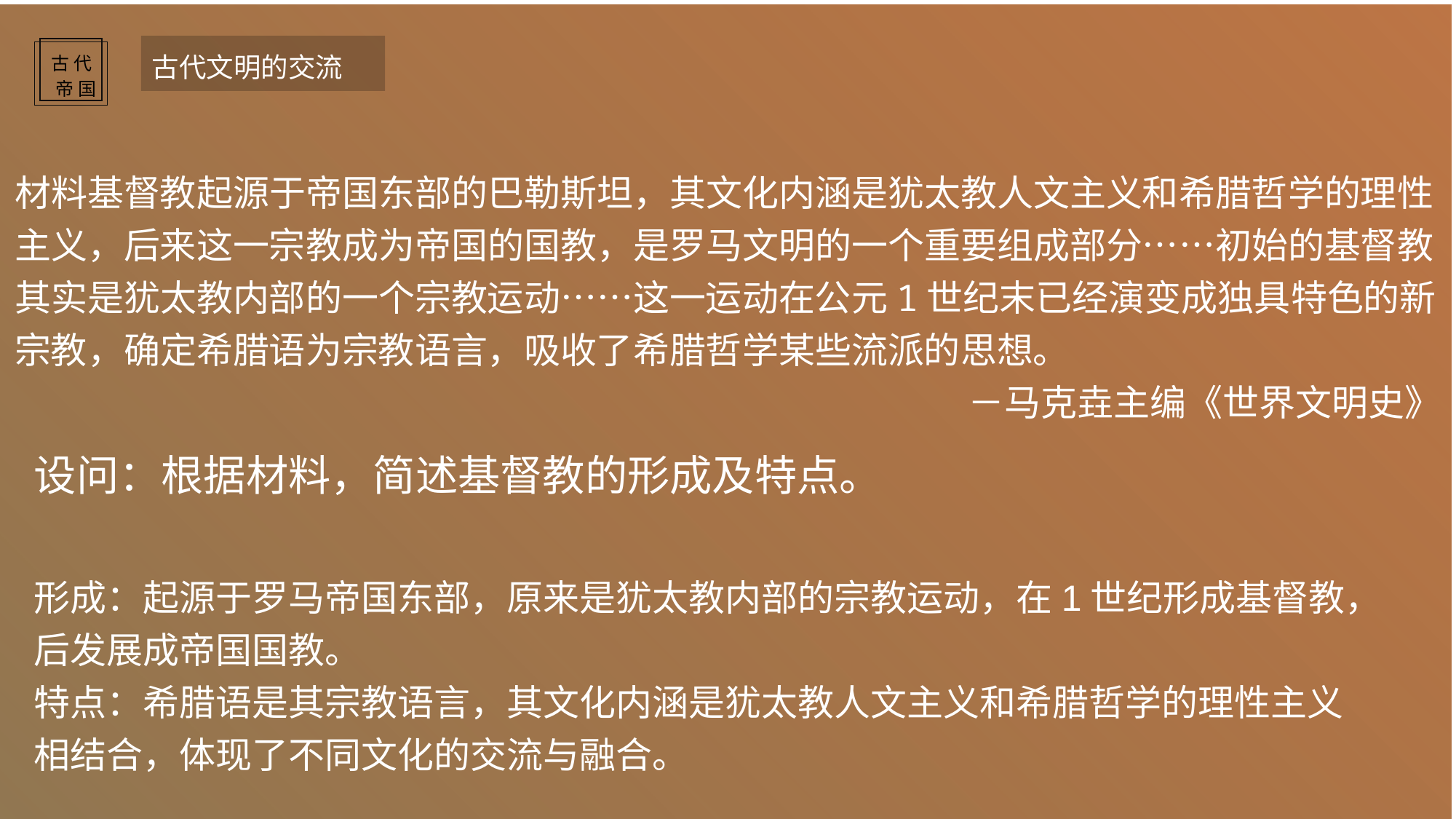

古代文明的交流

古代帝国
材料基督教起源于帝国东部的巴勒斯坦，其文化内涵是犹太教人文主义和希腊哲学的理性主义，后来这一宗教成为帝国的国教，是罗马文明的一个重要组成部分……初始的基督教其实是犹太教内部的一个宗教运动……这一运动在公元1世纪末已经演变成独具特色的新宗教，确定希腊语为宗教语言，吸收了希腊哲学某些流派的思想。
－马克垚主编《世界文明史》
设问：根据材料，简述基督教的形成及特点。
形成：起源于罗马帝国东部，原来是犹太教内部的宗教运动，在1世纪形成基督教，后发展成帝国国教。
特点：希腊语是其宗教语言，其文化内涵是犹太教人文主义和希腊哲学的理性主义相结合，体现了不同文化的交流与融合。